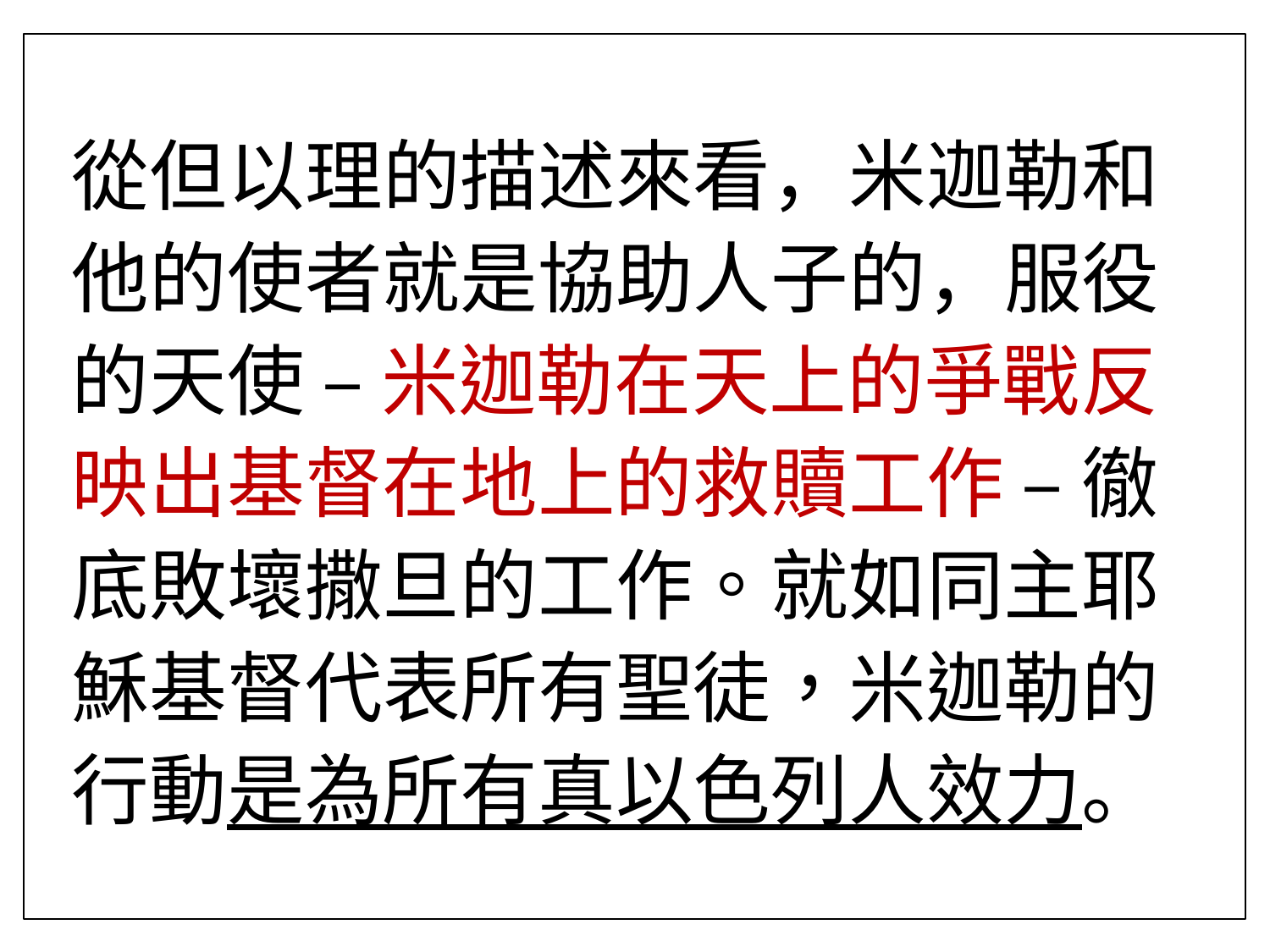

從但以理的描述來看，米迦勒和他的使者就是協助人子的，服役的天使 – 米迦勒在天上的爭戰反映出基督在地上的救贖工作 – 徹底敗壞撒旦的工作。就如同主耶穌基督代表所有聖徒，米迦勒的行動是為所有真以色列人效力。